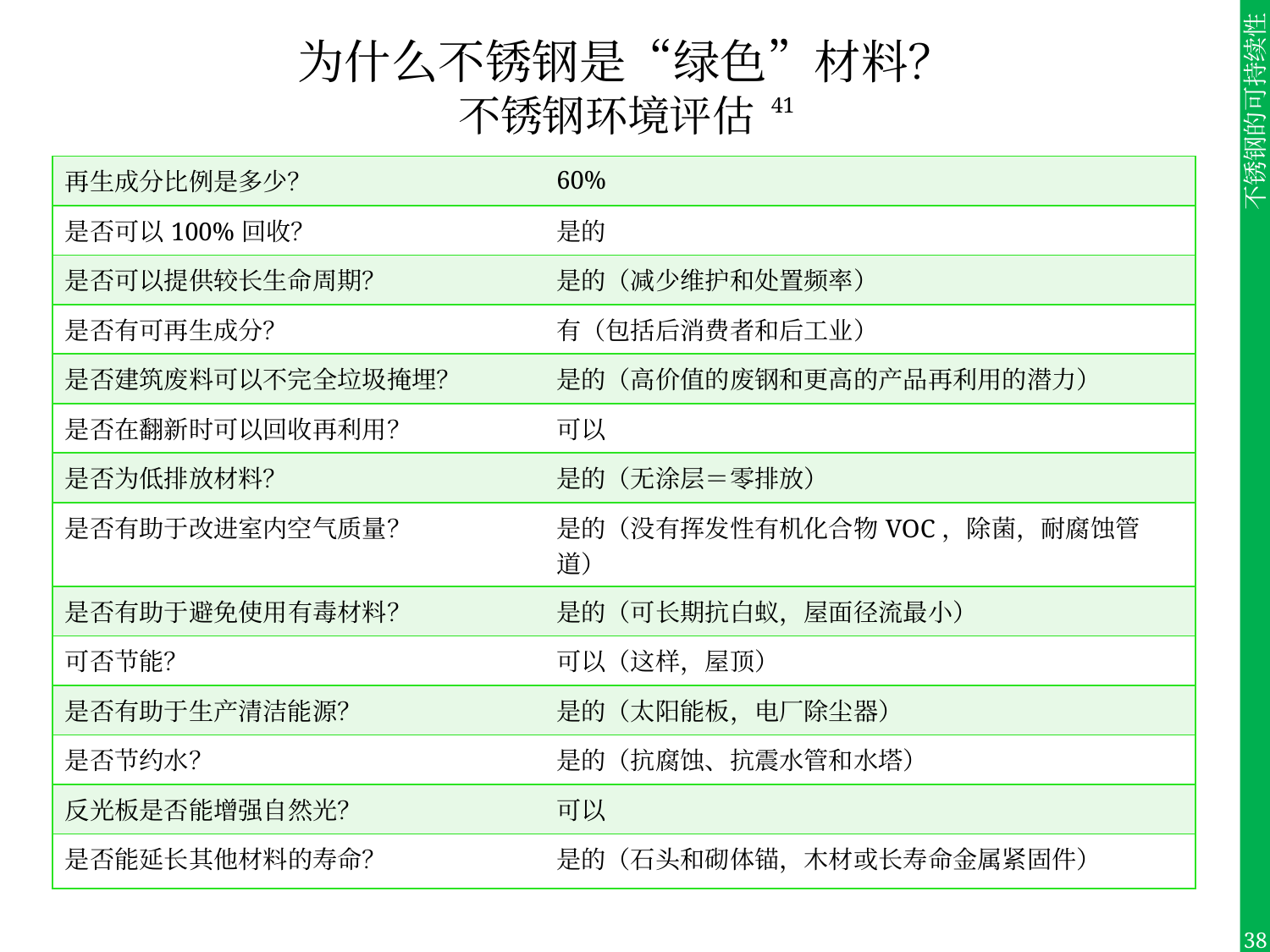

# 为什么不锈钢是“绿色”材料？ 不锈钢环境评估 41
| 再生成分比例是多少？ | 60% |
| --- | --- |
| 是否可以100%回收？ | 是的 |
| 是否可以提供较长生命周期？ | 是的（减少维护和处置频率） |
| 是否有可再生成分？ | 有（包括后消费者和后工业） |
| 是否建筑废料可以不完全垃圾掩埋？ | 是的（高价值的废钢和更高的产品再利用的潜力） |
| 是否在翻新时可以回收再利用？ | 可以 |
| 是否为低排放材料？ | 是的（无涂层＝零排放） |
| 是否有助于改进室内空气质量？ | 是的（没有挥发性有机化合物VOC，除菌，耐腐蚀管道） |
| 是否有助于避免使用有毒材料？ | 是的（可长期抗白蚁，屋面径流最小） |
| 可否节能？ | 可以（这样，屋顶） |
| 是否有助于生产清洁能源？ | 是的（太阳能板，电厂除尘器） |
| 是否节约水？ | 是的（抗腐蚀、抗震水管和水塔） |
| 反光板是否能增强自然光？ | 可以 |
| 是否能延长其他材料的寿命？ | 是的（石头和砌体锚，木材或长寿命金属紧固件） |
38